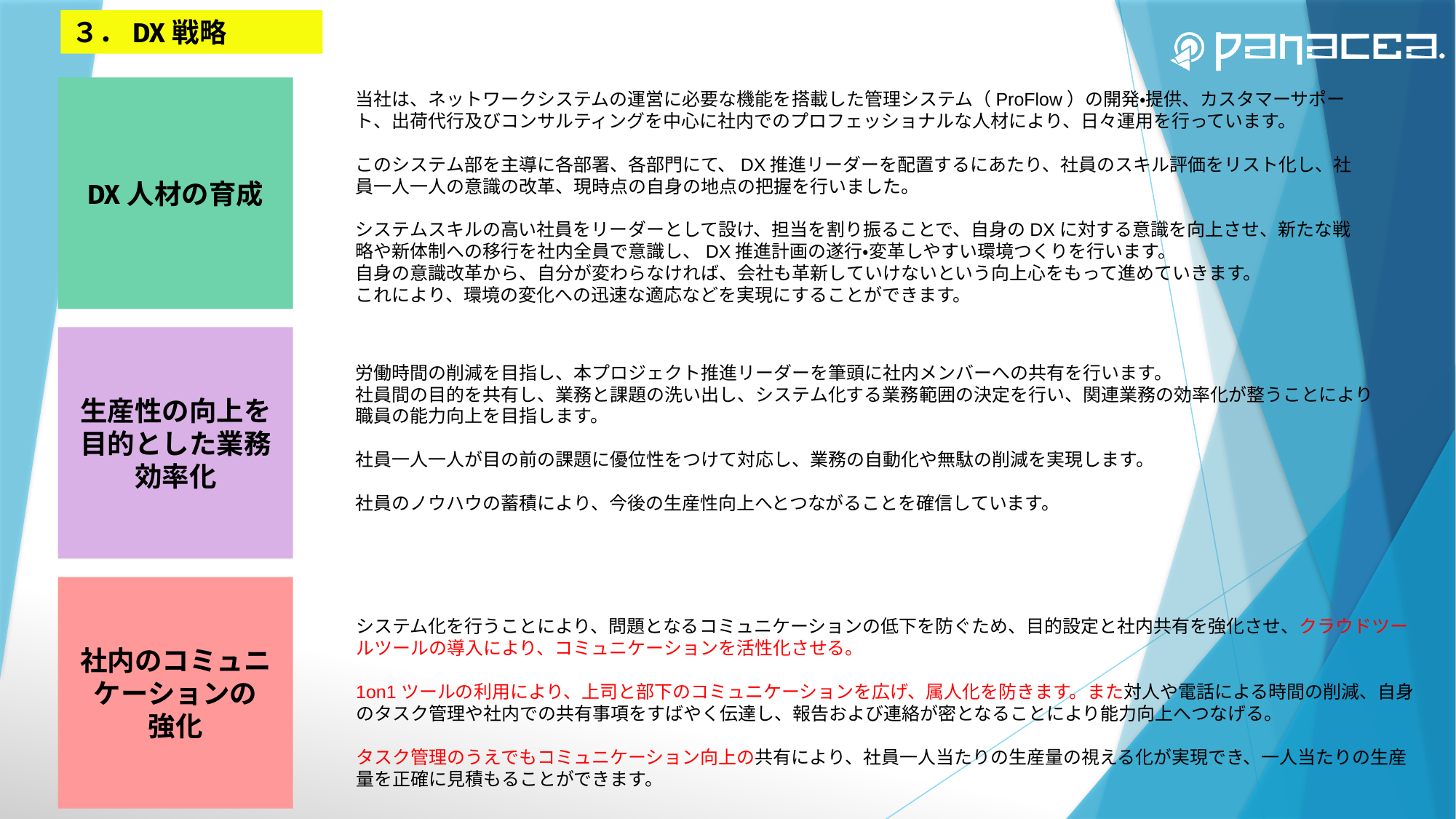

３．DX戦略
DX人材の育成
当社は、ネットワークシステムの運営に必要な機能を搭載した管理システム（ProFlow）の開発・提供、カスタマーサポート、出荷代行及びコンサルティングを中心に社内でのプロフェッショナルな人材により、日々運用を行っています。

このシステム部を主導に各部署、各部門にて、DX推進リーダーを配置するにあたり、社員のスキル評価をリスト化し、社員一人一人の意識の改革、現時点の自身の地点の把握を行いました。

システムスキルの高い社員をリーダーとして設け、担当を割り振ることで、自身のDXに対する意識を向上させ、新たな戦略や新体制への移行を社内全員で意識し、DX推進計画の遂行・変革しやすい環境つくりを行います。
自身の意識改革から、自分が変わらなければ、会社も革新していけないという向上心をもって進めていきます。
これにより、環境の変化への迅速な適応などを実現にすることができます。
生産性の向上を目的とした業務効率化
労働時間の削減を目指し、本プロジェクト推進リーダーを筆頭に社内メンバーへの共有を行います。
社員間の目的を共有し、業務と課題の洗い出し、システム化する業務範囲の決定を行い、関連業務の効率化が整うことにより職員の能力向上を目指します。

社員一人一人が目の前の課題に優位性をつけて対応し、業務の自動化や無駄の削減を実現します。

社員のノウハウの蓄積により、今後の生産性向上へとつながることを確信しています。
社内のコミュニケーションの
強化
システム化を行うことにより、問題となるコミュニケーションの低下を防ぐため、目的設定と社内共有を強化させ、クラウドツールツールの導入により、コミュニケーションを活性化させる。

1on1ツールの利用により、上司と部下のコミュニケーションを広げ、属人化を防きます。また対人や電話による時間の削減、自身のタスク管理や社内での共有事項をすばやく伝達し、報告および連絡が密となることにより能力向上へつなげる。

タスク管理のうえでもコミュニケーション向上の共有により、社員一人当たりの生産量の視える化が実現でき、一人当たりの生産量を正確に見積もることができます。